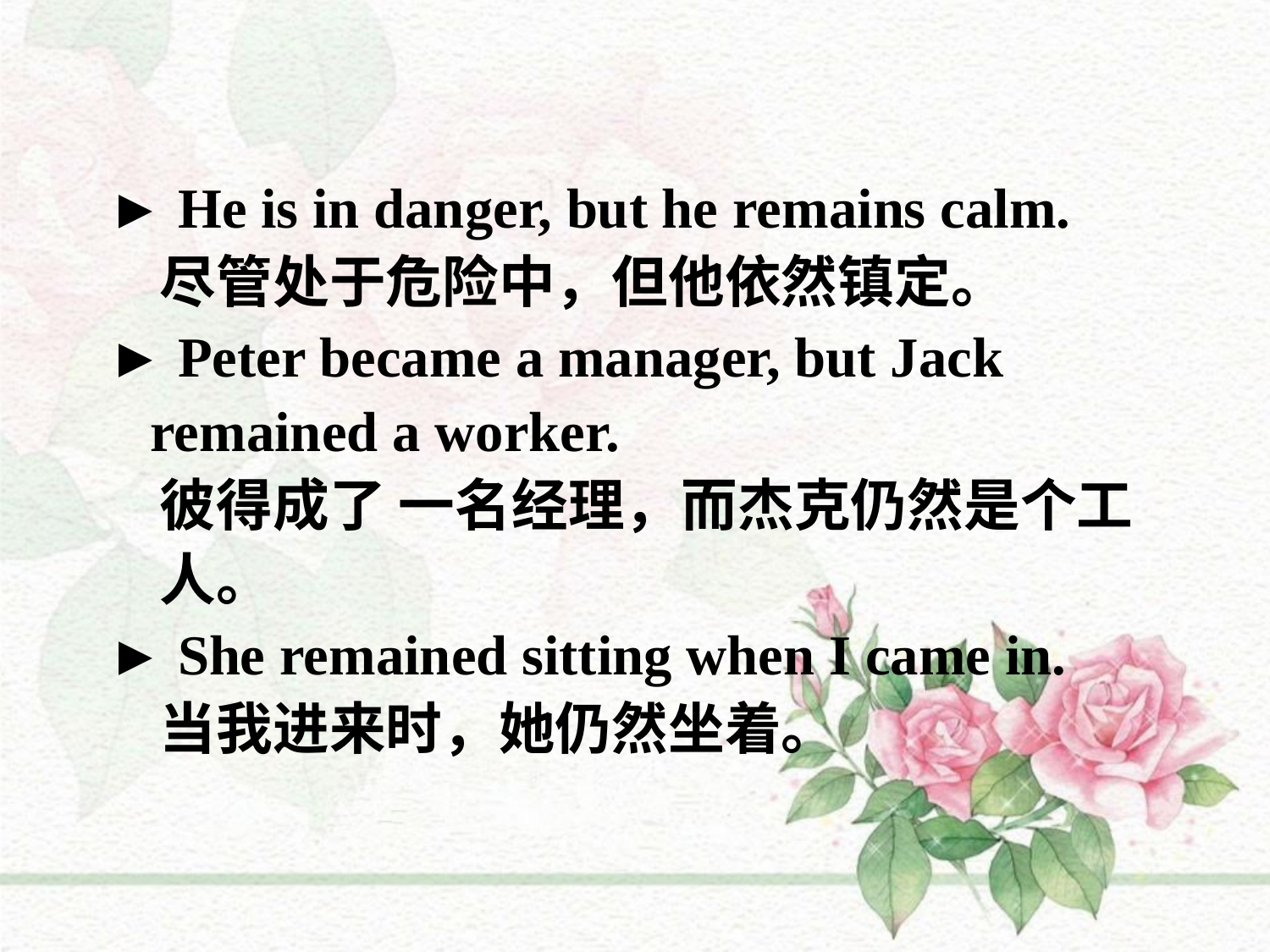

► He is in danger, but he remains calm.
   尽管处于危险中，但他依然镇定。
► Peter became a manager, but Jack
   remained a worker.
   彼得成了 一名经理，而杰克仍然是个工
   人。
► She remained sitting when I came in.
   当我进来时，她仍然坐着。